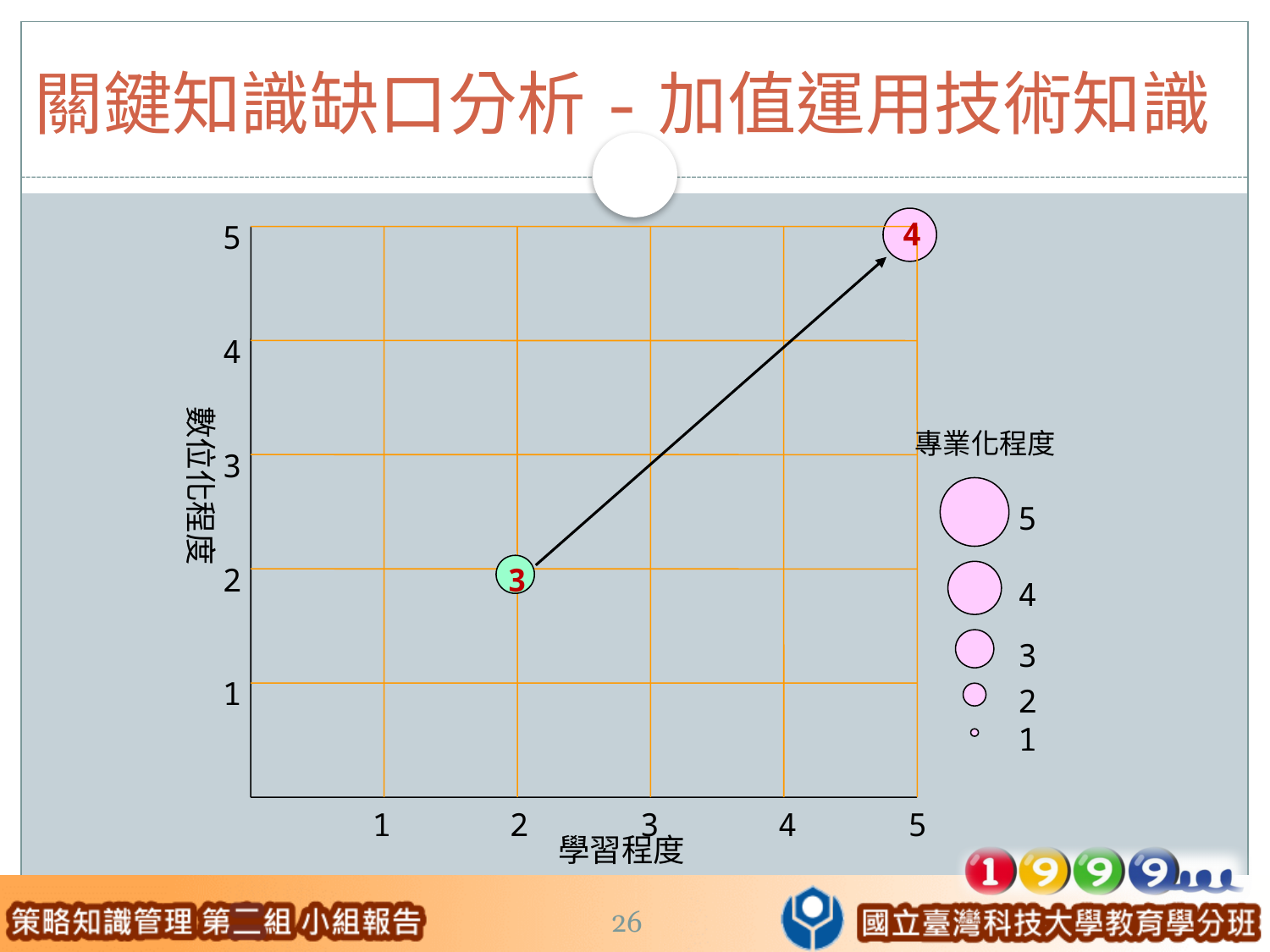

# 關鍵知識缺口分析-加值運用技術知識
4
5

4

數位化程度
專業化程度
3

5
3
2

4

3
1
2

1

1
2
3
4
5
學習程度

26